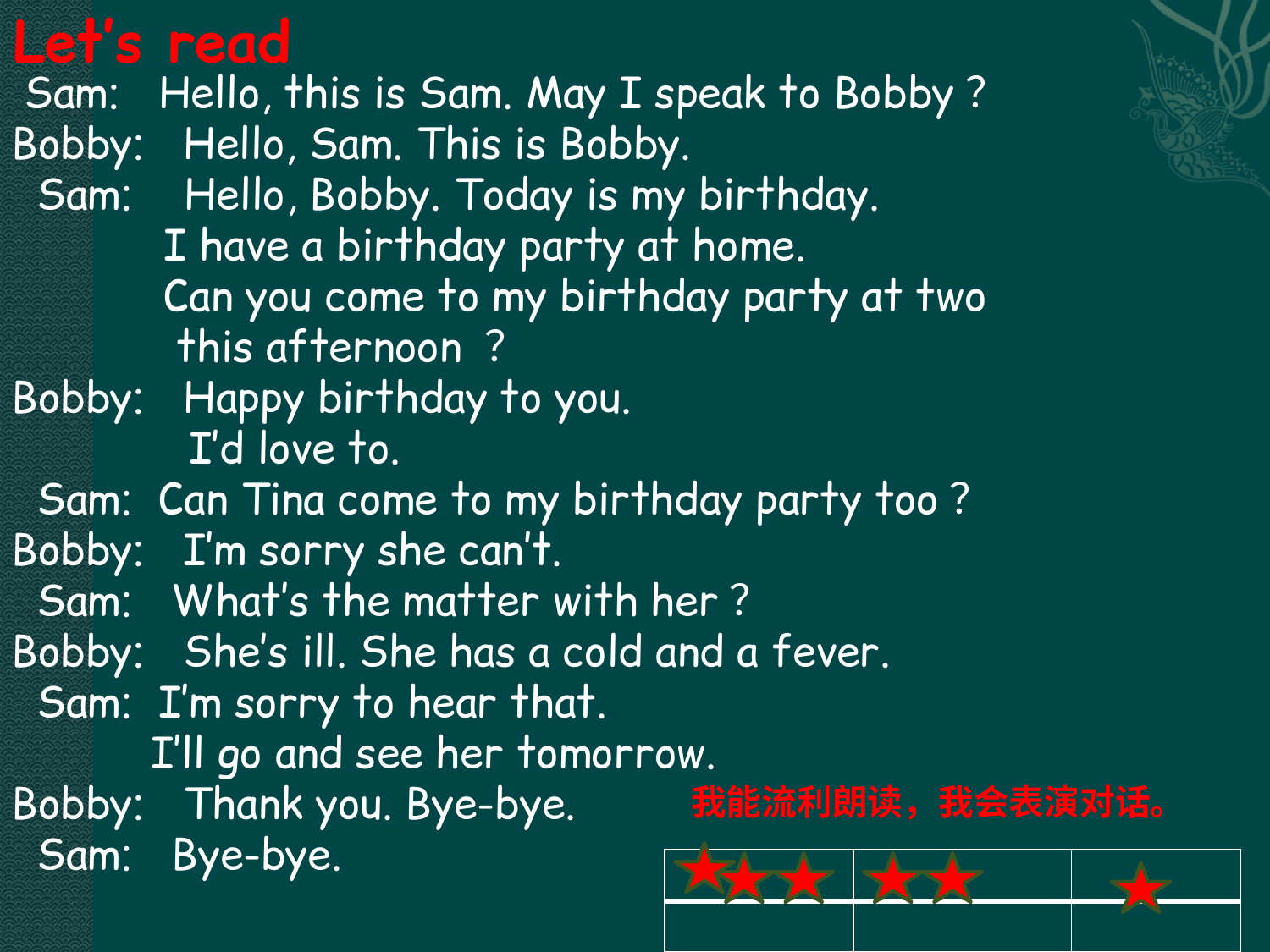

Let’s read
 Sam:   Hello, this is Sam. May I speak to Bobby？
Bobby:   Hello, Sam. This is Bobby.
  Sam:    Hello, Bobby. Today is my birthday.
            I have a birthday party at home.
            Can you come to my birthday party at two
             this afternoon ？
Bobby:   Happy birthday to you.
              I’d love to.
  Sam:  Can Tina come to my birthday party too？
Bobby:   I’m sorry she can’t.
  Sam:   What’s the matter with her？
Bobby:   She’s ill. She has a cold and a fever.
  Sam:  I’m sorry to hear that.
           I’ll go and see her tomorrow.
Bobby:   Thank you. Bye-bye.
  Sam:   Bye-bye.

我能流利朗读，我会表演对话。

|  |  |  |
| --- | --- | --- |
|  |  |  |